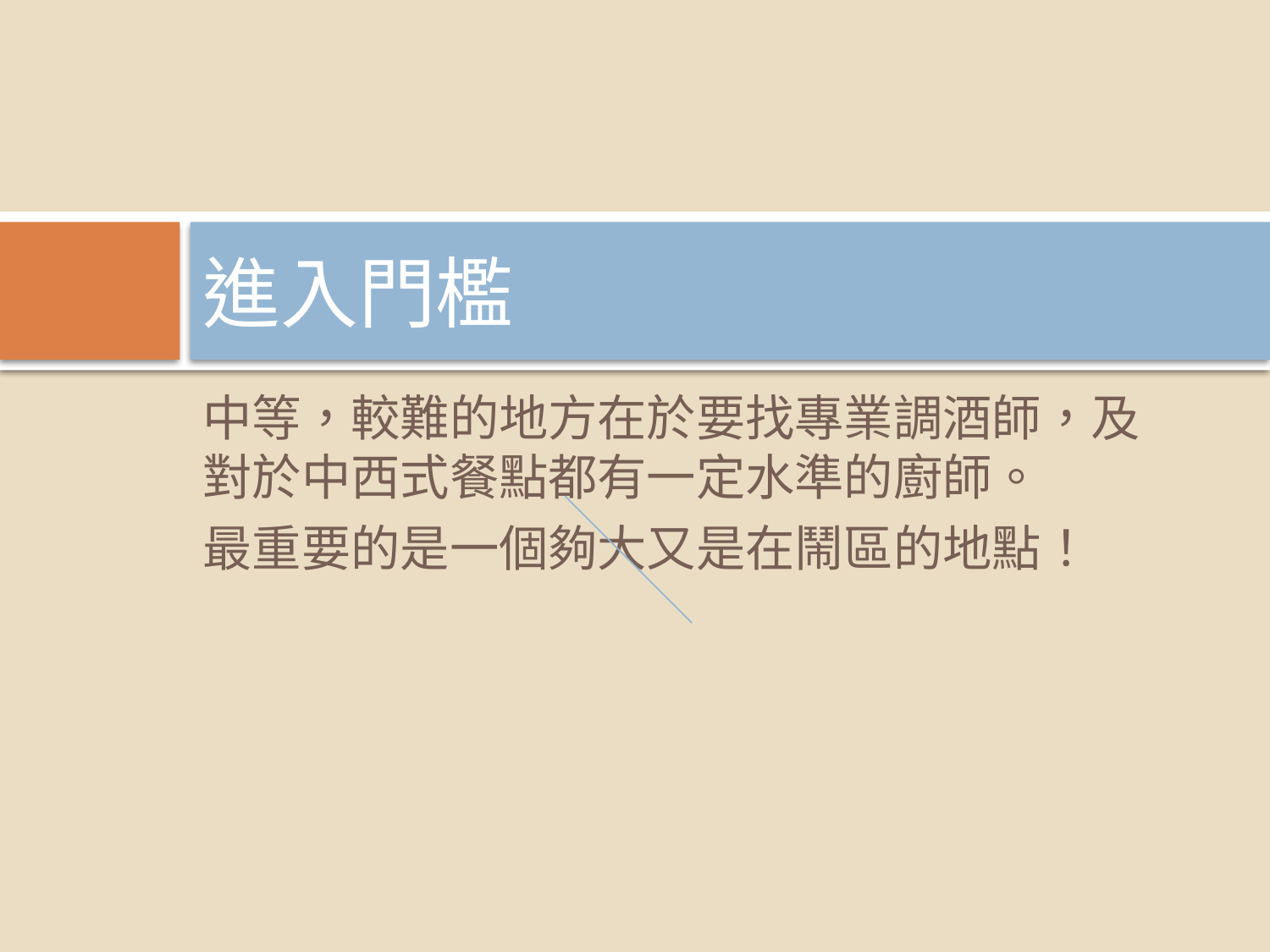

# 進入門檻
中等，較難的地方在於要找專業調酒師，及對於中西式餐點都有一定水準的廚師。
最重要的是一個夠大又是在鬧區的地點！